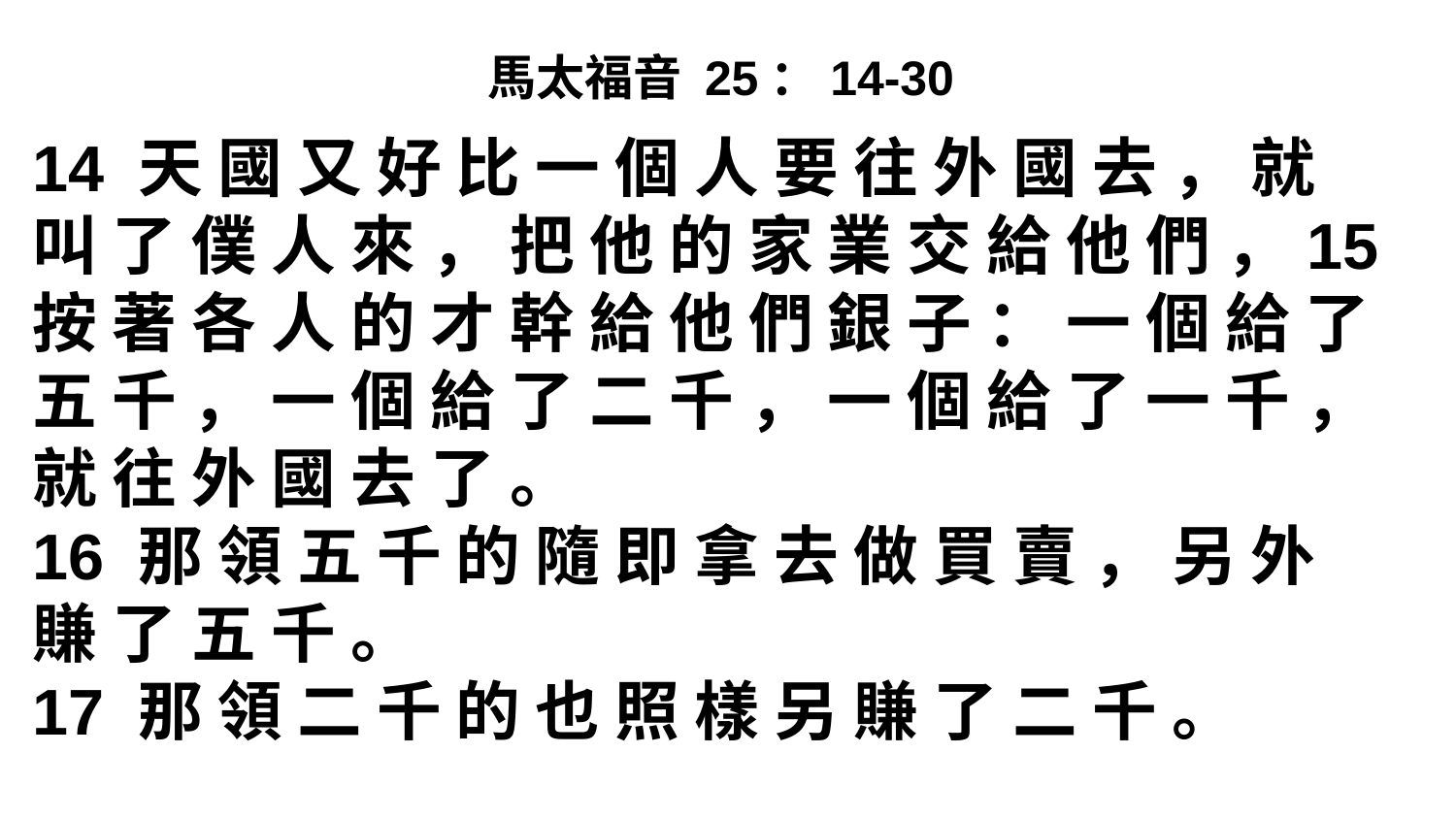

# 馬太福音 25：14-30
14 天 國 又 好 比 一 個 人 要 往 外 國 去 ， 就 叫 了 僕 人 來 ， 把 他 的 家 業 交 給 他 們 ，15 按 著 各 人 的 才 幹 給 他 們 銀 子 ： 一 個 給 了 五 千 ， 一 個 給 了 二 千 ， 一 個 給 了 一 千 ， 就 往 外 國 去 了 。
16 那 領 五 千 的 隨 即 拿 去 做 買 賣 ， 另 外 賺 了 五 千 。
17 那 領 二 千 的 也 照 樣 另 賺 了 二 千 。